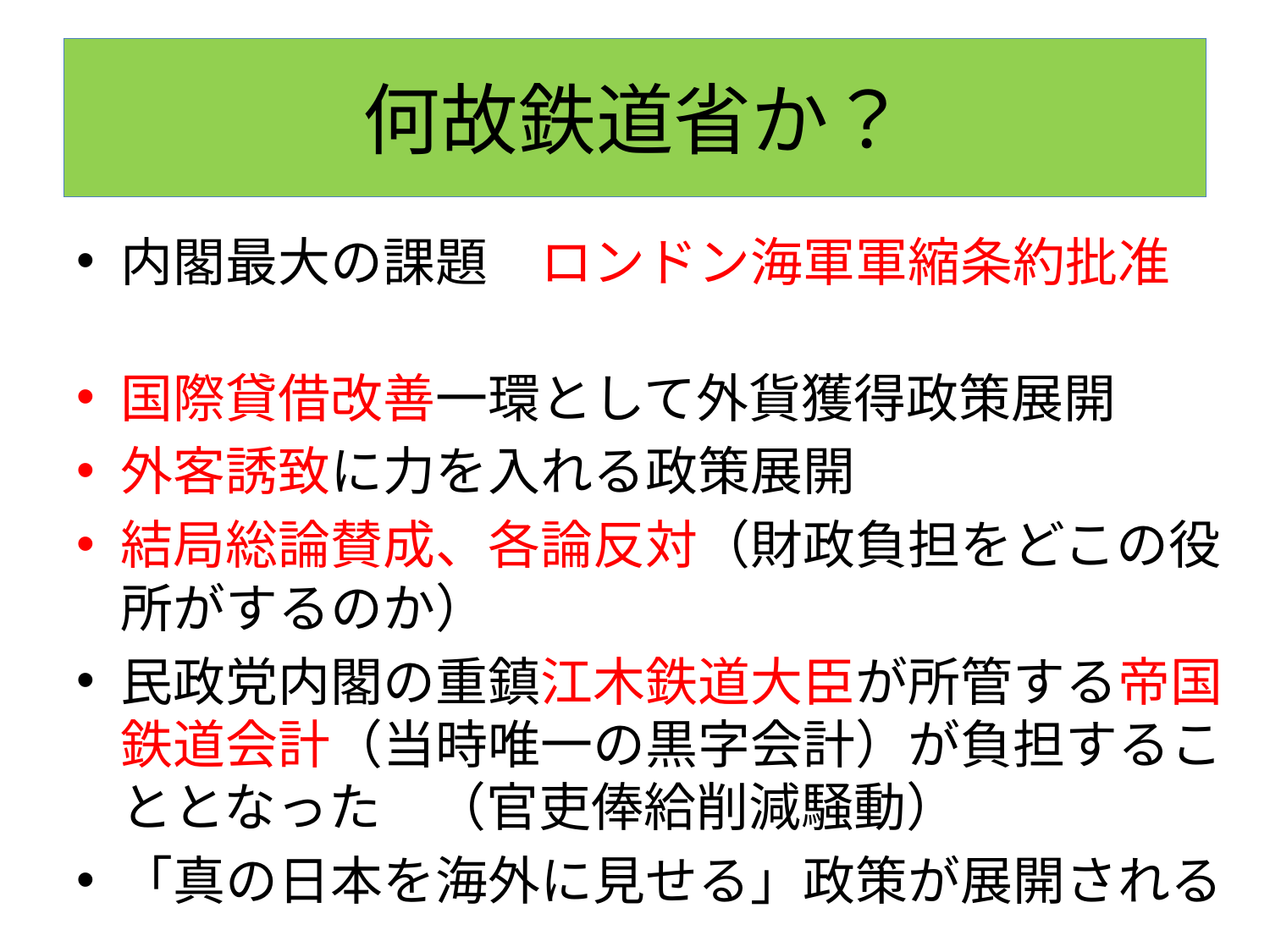

# 何故鉄道省か？
内閣最大の課題　ロンドン海軍軍縮条約批准
国際貸借改善一環として外貨獲得政策展開
外客誘致に力を入れる政策展開
結局総論賛成、各論反対（財政負担をどこの役所がするのか）
民政党内閣の重鎮江木鉄道大臣が所管する帝国鉄道会計（当時唯一の黒字会計）が負担することとなった　（官吏俸給削減騒動）
「真の日本を海外に見せる」政策が展開される